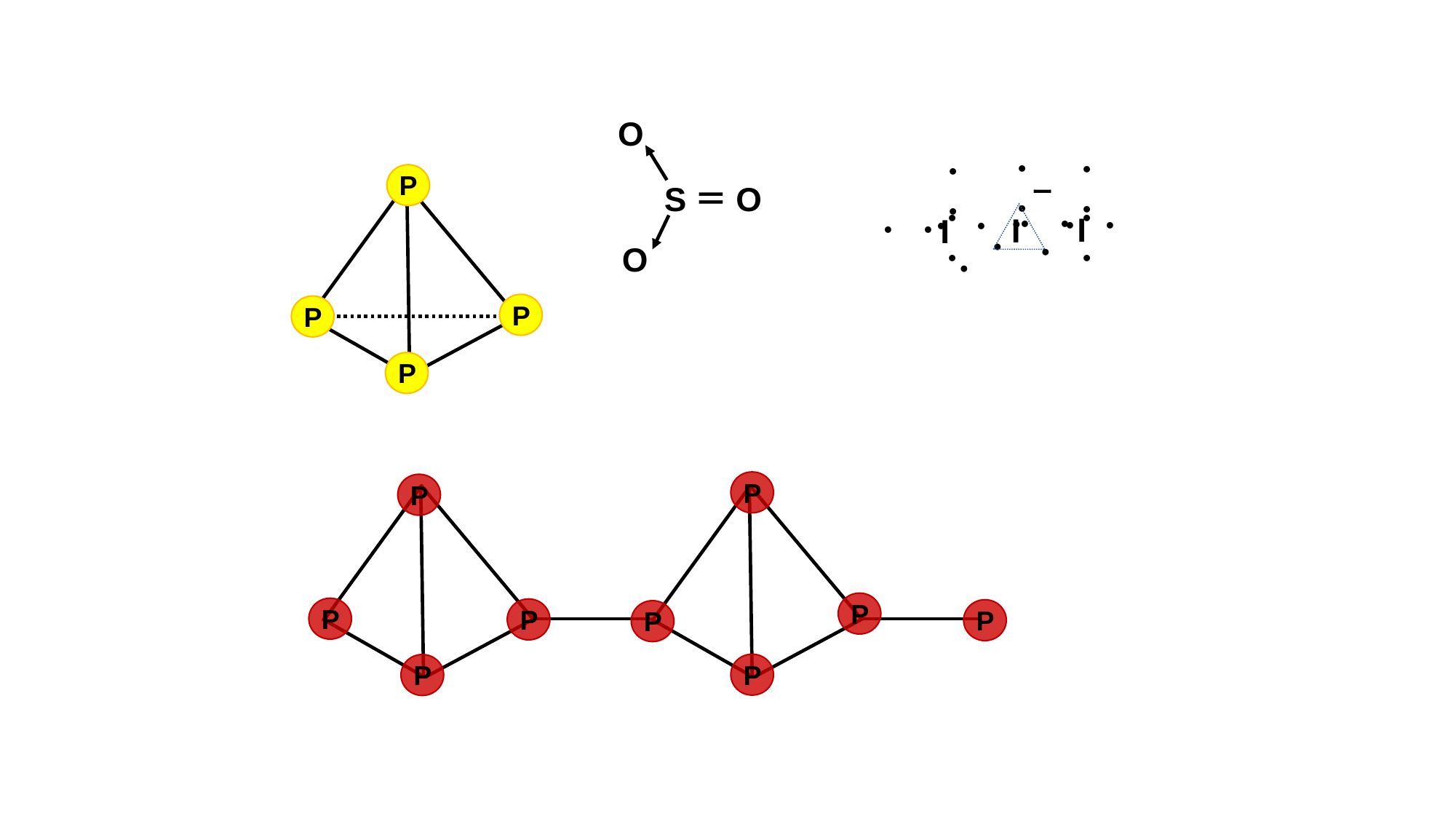

O
P

S＝O
ー
･･
･･
･･
P

I

I
･･
I
･･
･･
･･
･･
･･
･･
･･
O
P

P

P

P

P

P

P

P

P

P

P